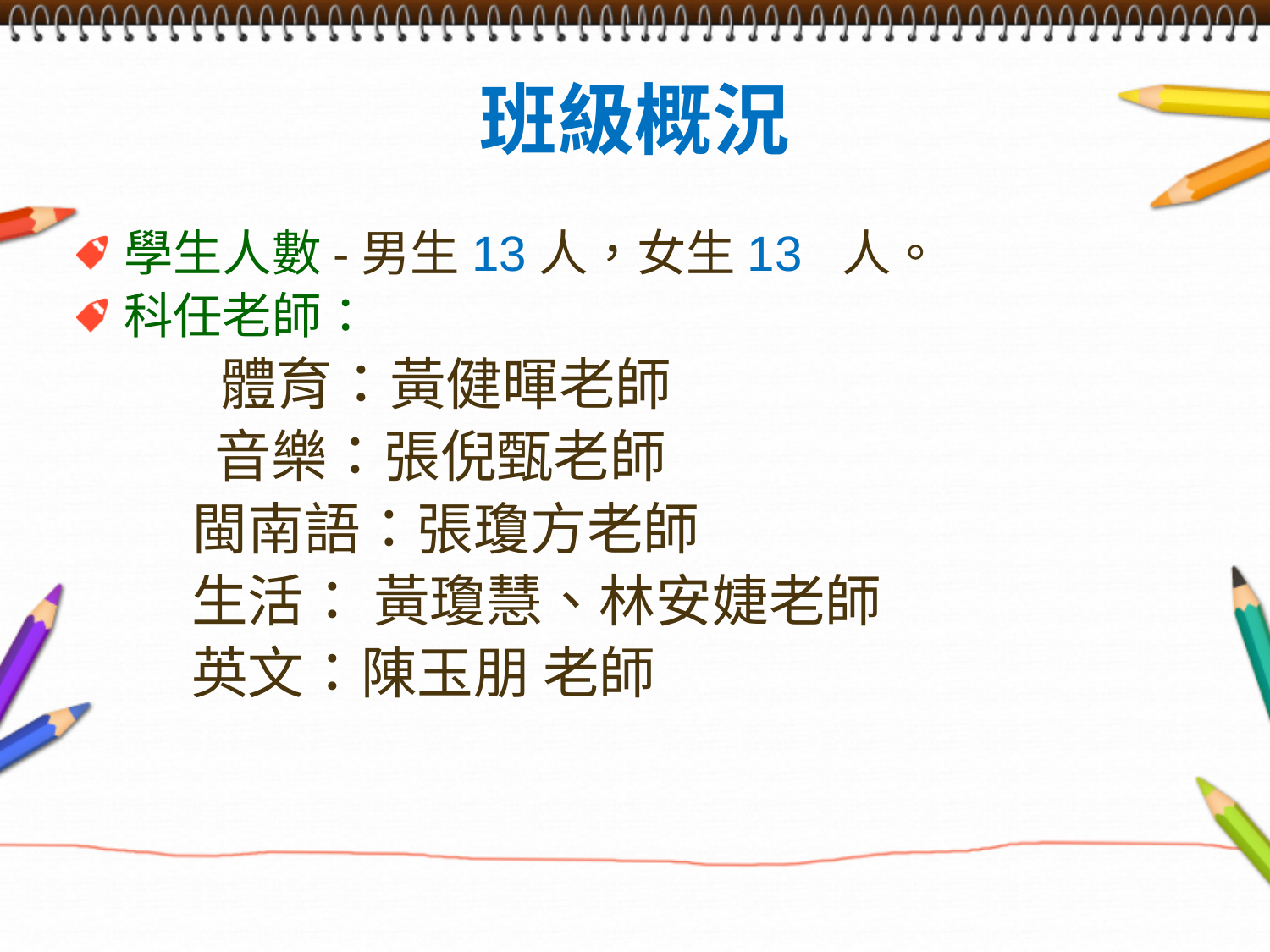

# 班級概況
學生人數-男生13人，女生13  人。
科任老師：
            體育：黃健暉老師
　　  音樂：張倪甄老師
        閩南語：張瓊方老師
        生活： 黃瓊慧、林安婕老師
        英文：陳玉朋 老師